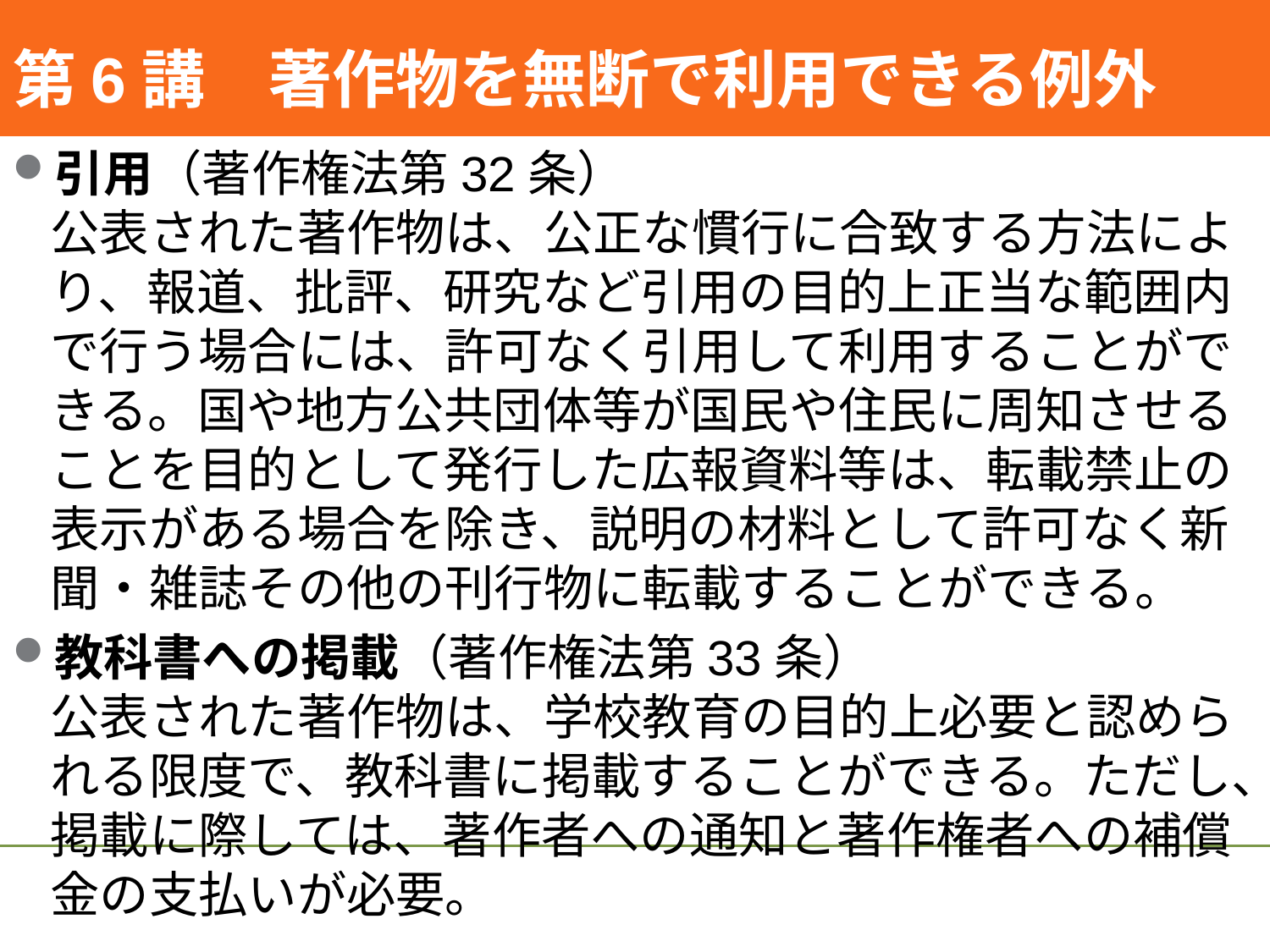

#
第6講　著作物を無断で利用できる例外
引用（著作権法第32条）
公表された著作物は、公正な慣行に合致する方法により、報道、批評、研究など引用の目的上正当な範囲内で行う場合には、許可なく引用して利用することができる。国や地方公共団体等が国⺠や住⺠に周知させることを目的として発行した広報資料等は、転載禁止の表示がある場合を除き、説明の材料として許可なく新聞・雑誌その他の刊行物に転載することができる。
教科書への掲載（著作権法第33条）
公表された著作物は、学校教育の目的上必要と認められる限度で、教科書に掲載することができる。ただし、掲載に際しては、著作者への通知と著作権者への補償金の支払いが必要。